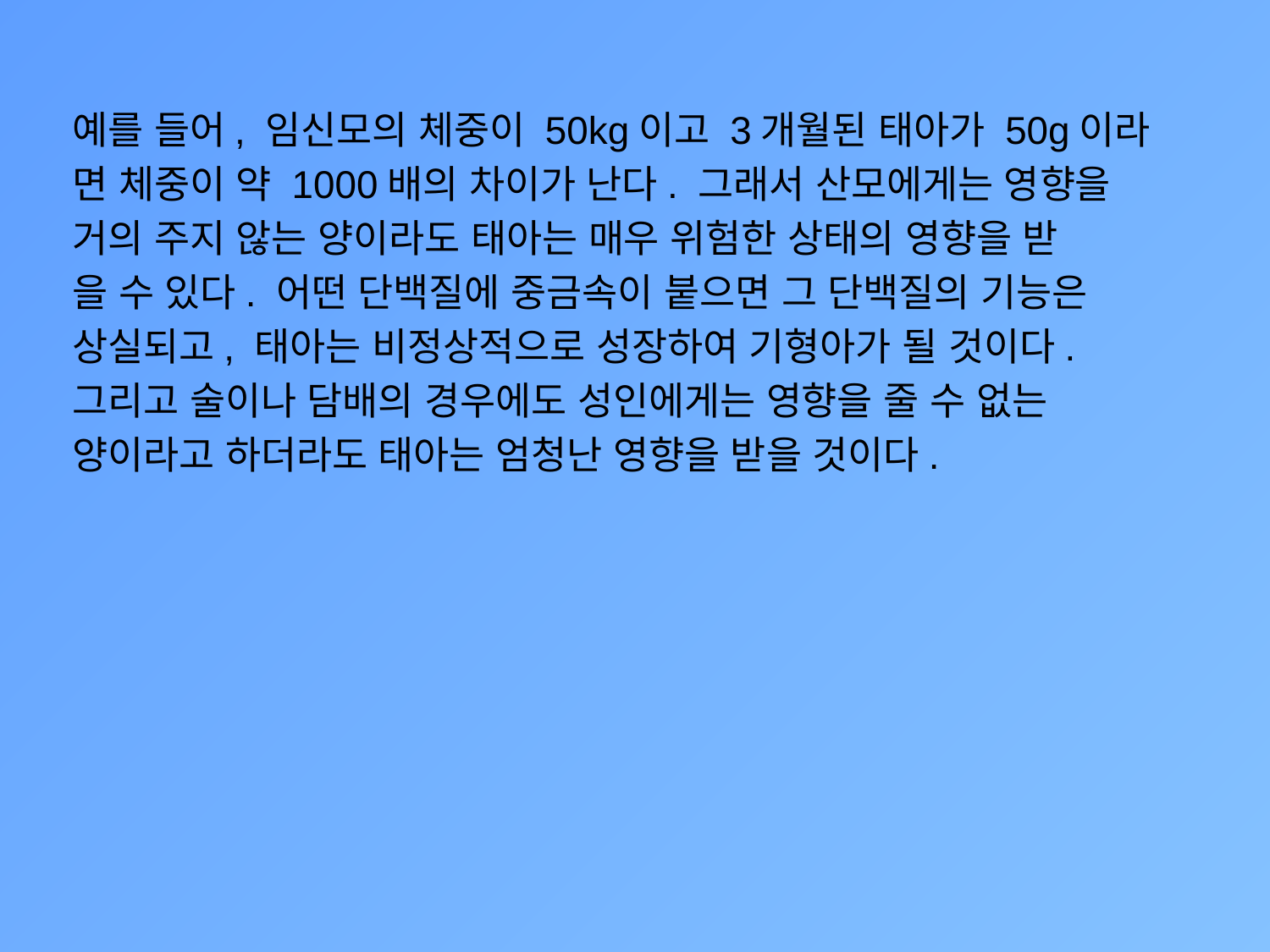

예를 들어, 임신모의 체중이 50kg이고 3개월된 태아가 50g이라
면 체중이 약 1000배의 차이가 난다. 그래서 산모에게는 영향을
거의 주지 않는 양이라도 태아는 매우 위험한 상태의 영향을 받
을 수 있다. 어떤 단백질에 중금속이 붙으면 그 단백질의 기능은
상실되고, 태아는 비정상적으로 성장하여 기형아가 될 것이다.
그리고 술이나 담배의 경우에도 성인에게는 영향을 줄 수 없는
양이라고 하더라도 태아는 엄청난 영향을 받을 것이다.